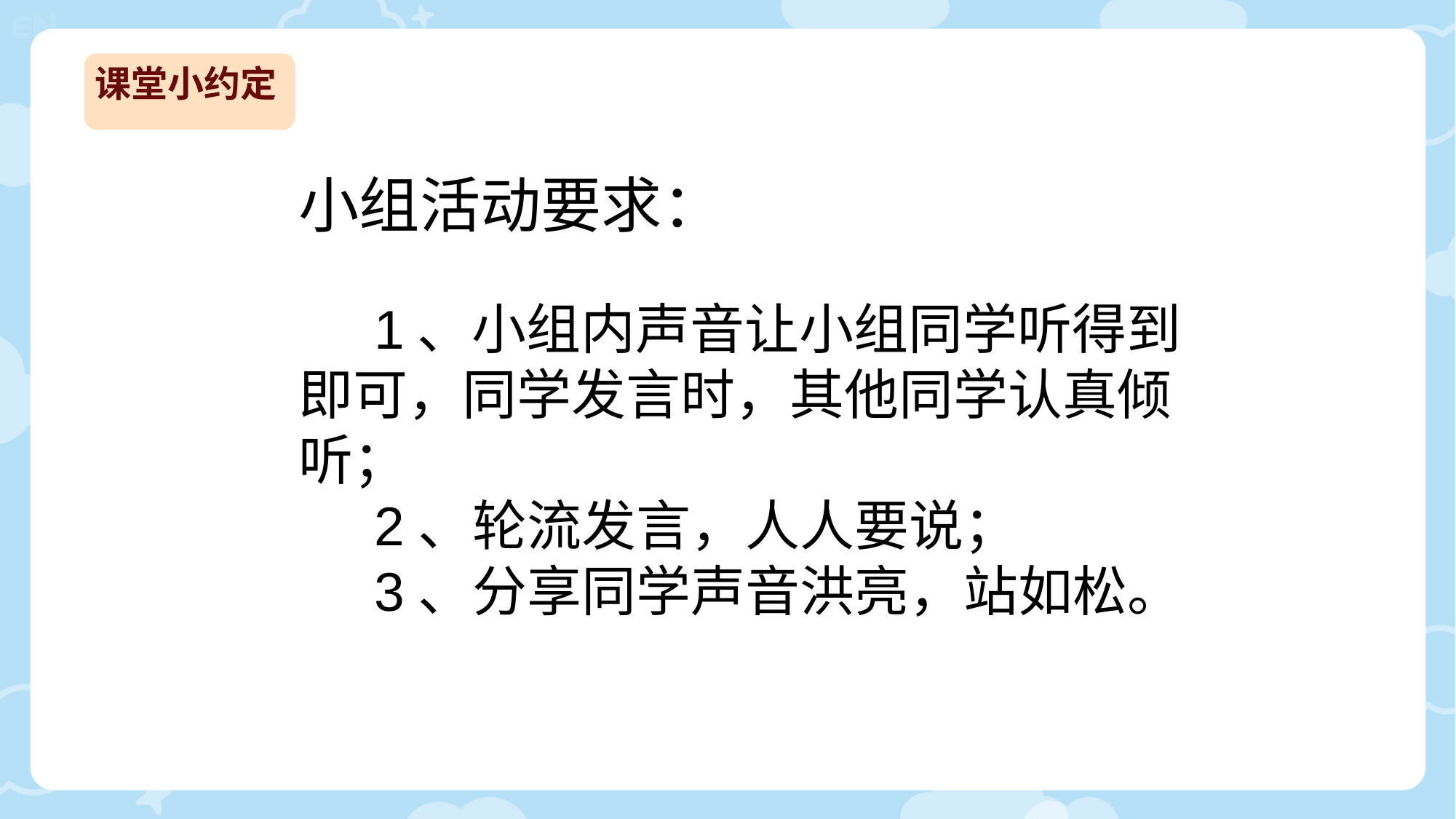

课堂小约定
小组活动要求：

      1、小组内声音让小组同学听得到即可，同学发言时，其他同学认真倾听；
     2、轮流发言，人人要说；
     3、分享同学声音洪亮，站如松。